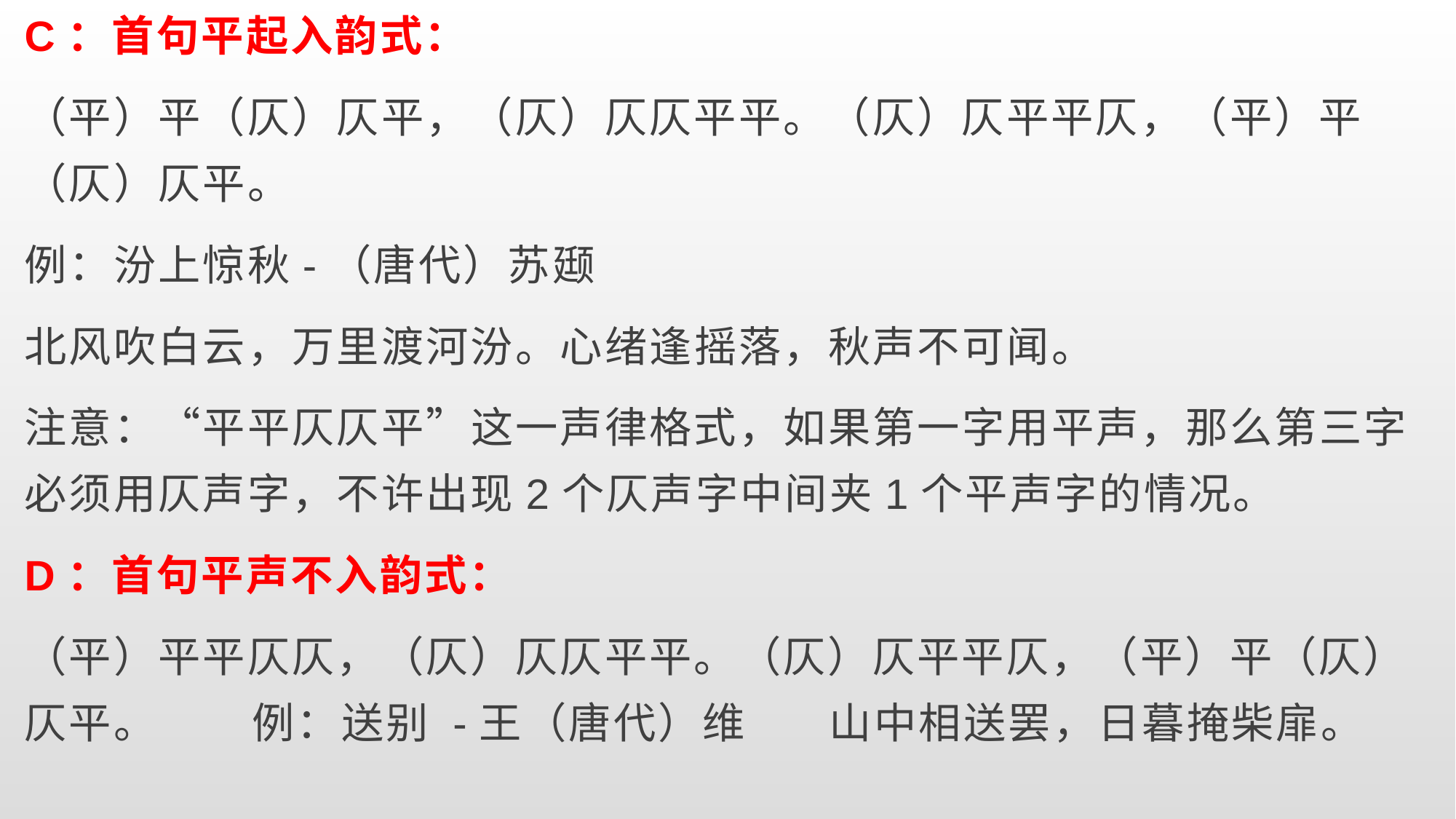

C：首句平起入韵式：
（平）平（仄）仄平，（仄）仄仄平平。（仄）仄平平仄，（平）平（仄）仄平。
例：汾上惊秋-（唐代）苏颋
北风吹白云，万里渡河汾。心绪逢摇落，秋声不可闻。
注意：“平平仄仄平”这一声律格式，如果第一字用平声，那么第三字必须用仄声字，不许出现2个仄声字中间夹1个平声字的情况。
D：首句平声不入韵式：
（平）平平仄仄，（仄）仄仄平平。（仄）仄平平仄，（平）平（仄）仄平。        例：送别 -王（唐代）维       山中相送罢，日暮掩柴扉。
                                                          春草明年绿，王孙归不归？